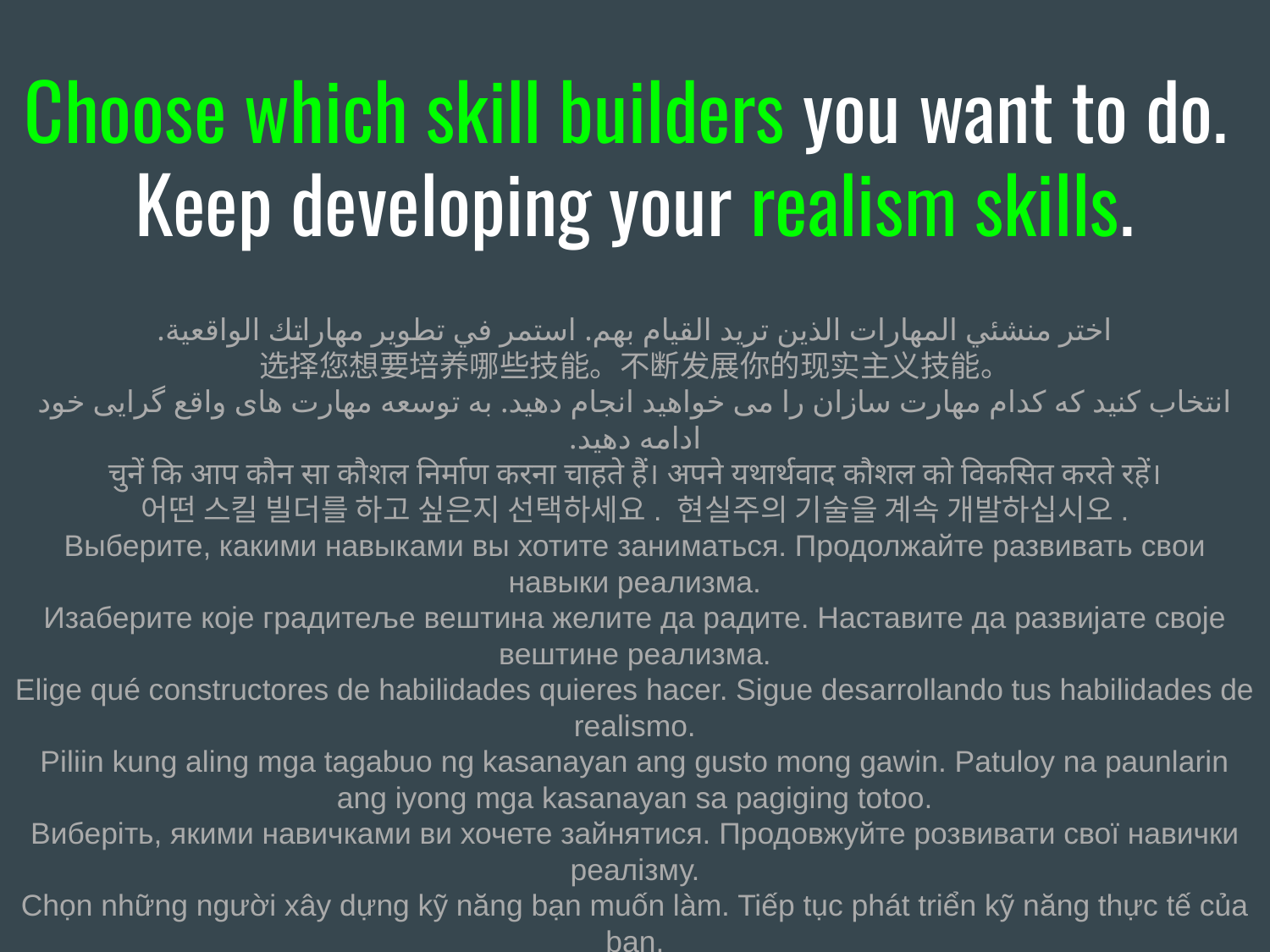

Choose which skill builders you want to do.
Keep developing your realism skills.
اختر منشئي المهارات الذين تريد القيام بهم. استمر في تطوير مهاراتك الواقعية.
选择您想要培养哪些技能。不断发展你的现实主义技能。
انتخاب کنید که کدام مهارت سازان را می خواهید انجام دهید. به توسعه مهارت های واقع گرایی خود ادامه دهید.
चुनें कि आप कौन सा कौशल निर्माण करना चाहते हैं। अपने यथार्थवाद कौशल को विकसित करते रहें।
어떤 스킬 빌더를 하고 싶은지 선택하세요. 현실주의 기술을 계속 개발하십시오.
Выберите, какими навыками вы хотите заниматься. Продолжайте развивать свои навыки реализма.
Изаберите које градитеље вештина желите да радите. Наставите да развијате своје вештине реализма.
Elige qué constructores de habilidades quieres hacer. Sigue desarrollando tus habilidades de realismo.
Piliin kung aling mga tagabuo ng kasanayan ang gusto mong gawin. Patuloy na paunlarin ang iyong mga kasanayan sa pagiging totoo.
Виберіть, якими навичками ви хочете зайнятися. Продовжуйте розвивати свої навички реалізму.
Chọn những người xây dựng kỹ năng bạn muốn làm. Tiếp tục phát triển kỹ năng thực tế của bạn.